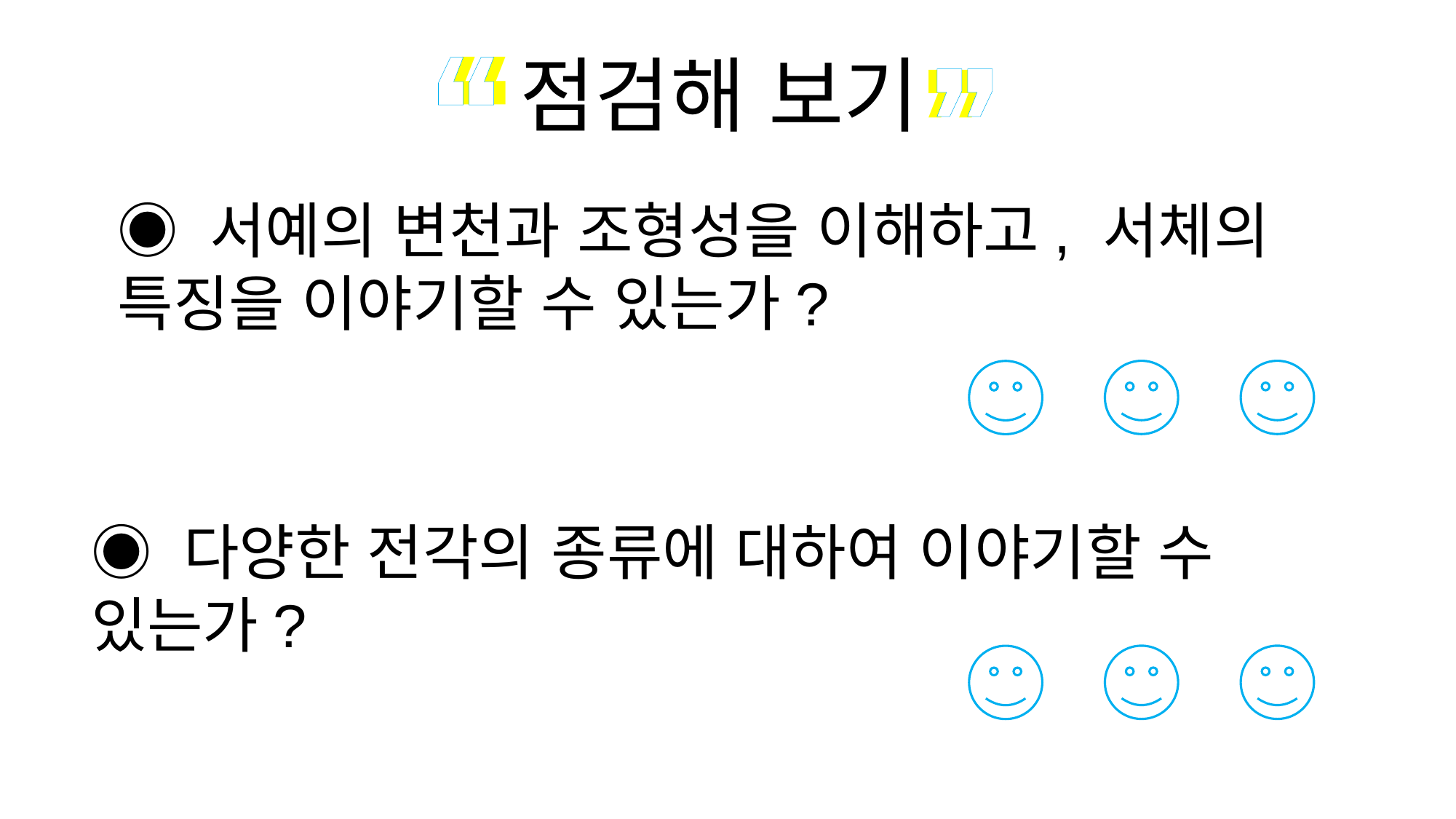

“
“
”
”
점검해 보기
◉ 서예의 변천과 조형성을 이해하고, 서체의 특징을 이야기할 수 있는가?

◉ 다양한 전각의 종류에 대하여 이야기할 수 있는가?